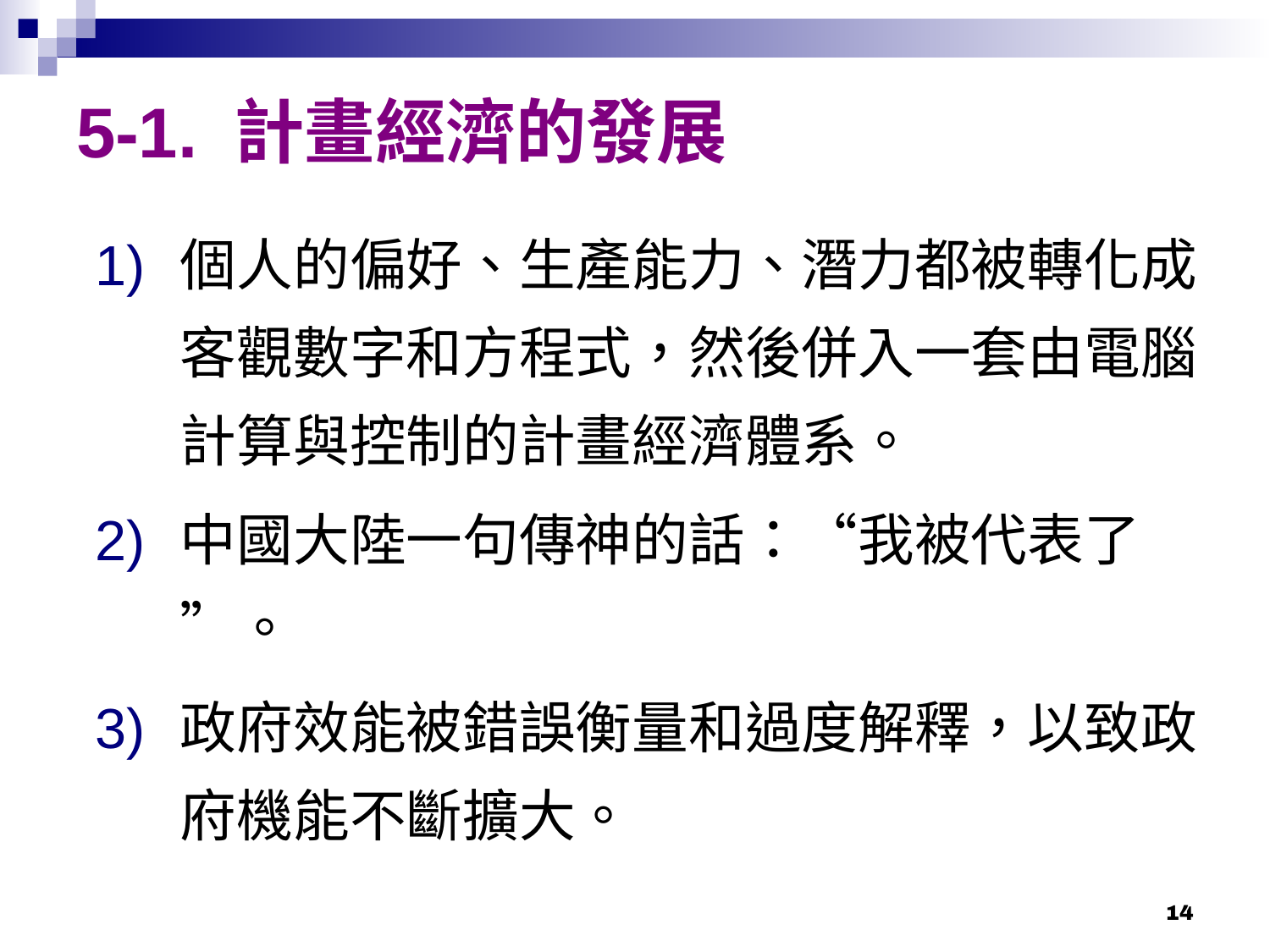

# 5-1. 計畫經濟的發展
個人的偏好、生產能力、潛力都被轉化成客觀數字和方程式，然後併入一套由電腦計算與控制的計畫經濟體系。
中國大陸一句傳神的話：“我被代表了”。
政府效能被錯誤衡量和過度解釋，以致政府機能不斷擴大。
14